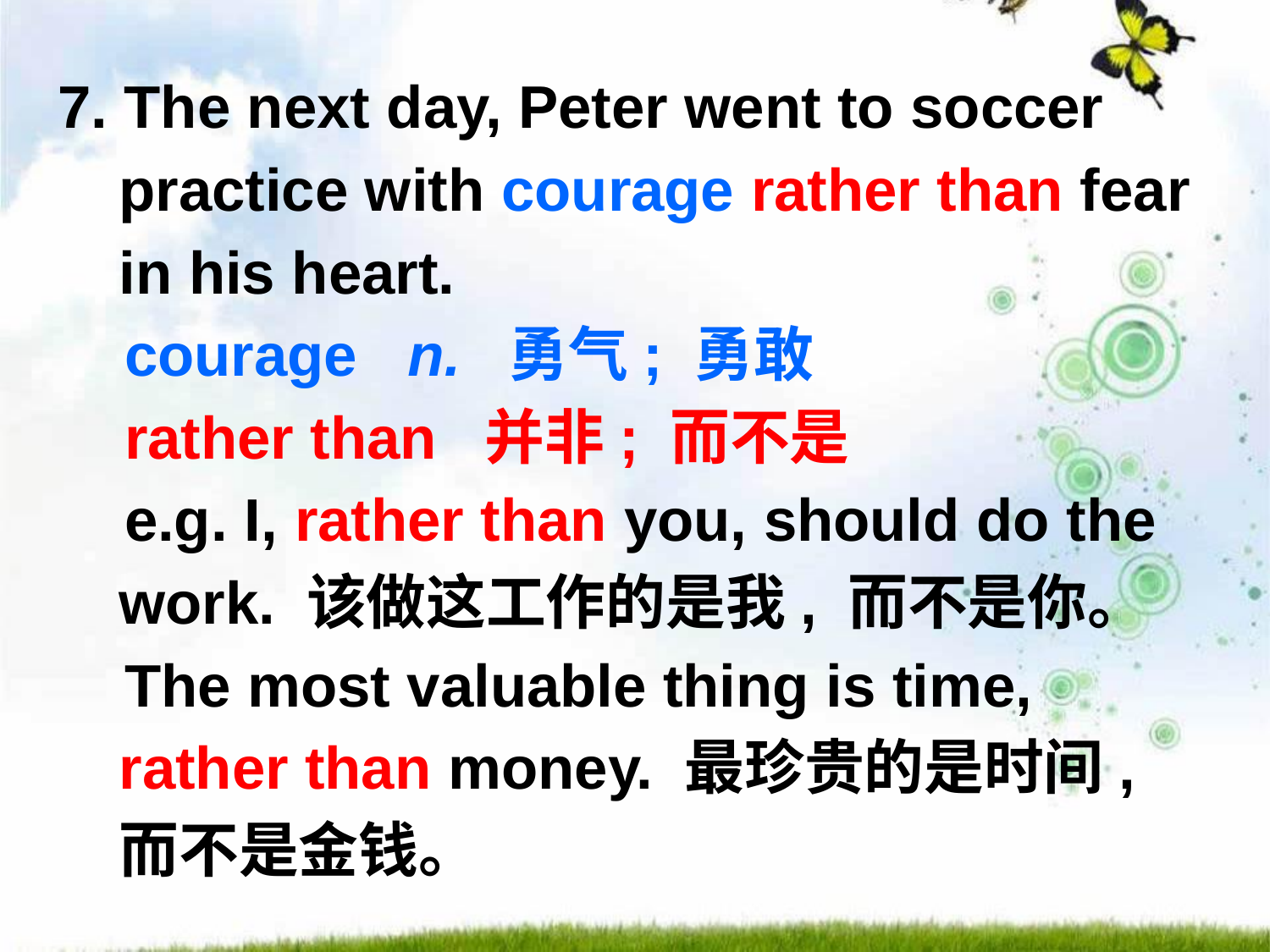

7. The next day, Peter went to soccer practice with courage rather than fear in his heart.
    courage   n.  勇气; 勇敢
    rather than  并非; 而不是
    e.g. I, rather than you, should do the work. 该做这工作的是我, 而不是你。
    The most valuable thing is time,  rather than money. 最珍贵的是时间, 而不是金钱。